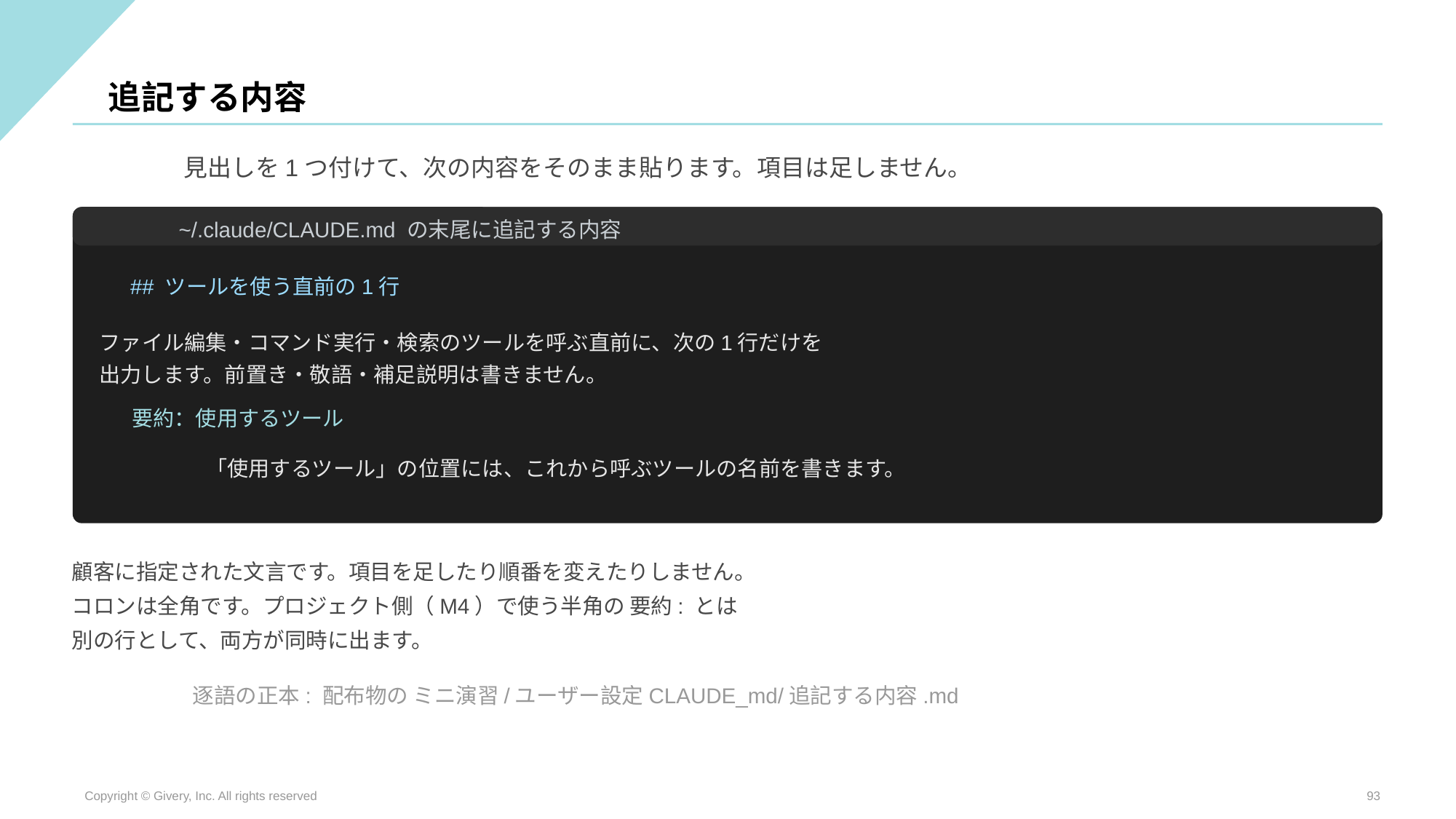

追記する内容

見出しを1つ付けて、次の内容をそのまま貼ります。項目は足しません。

~/.claude/CLAUDE.md の末尾に追記する内容
## ツールを使う直前の1行
ファイル編集・コマンド実行・検索のツールを呼ぶ直前に、次の1行だけを
出力します。前置き・敬語・補足説明は書きません。
要約：使用するツール
「使用するツール」の位置には、これから呼ぶツールの名前を書きます。
顧客に指定された文言です。項目を足したり順番を変えたりしません。
コロンは全角です。プロジェクト側（M4）で使う半角の 要約: とは
別の行として、両方が同時に出ます。
逐語の正本: 配布物の ミニ演習/ユーザー設定CLAUDE_md/追記する内容.md
Copyright © Givery, Inc. All rights reserved
93